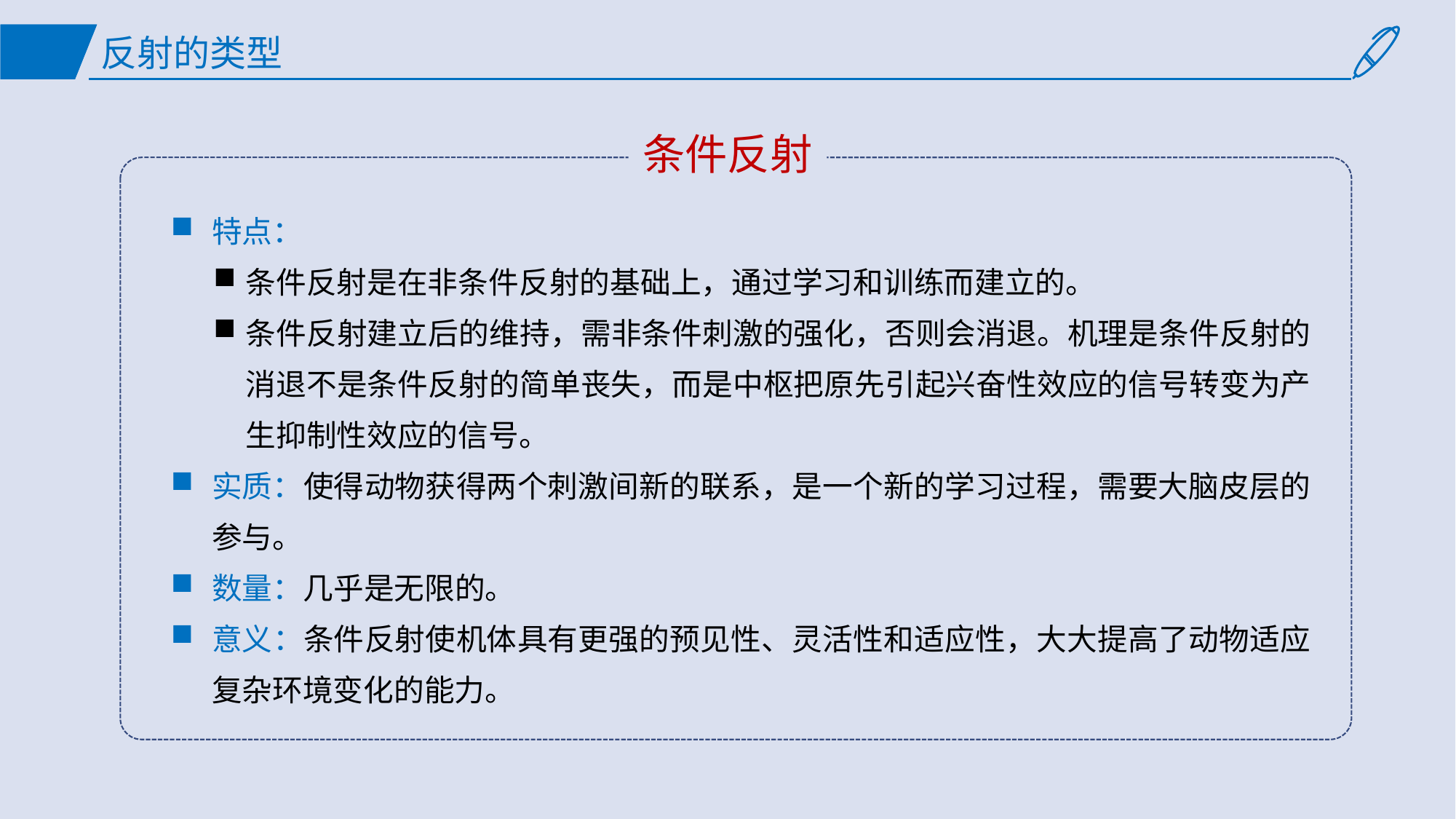

反射的类型

条件反射

特点：
条件反射是在非条件反射的基础上，通过学习和训练而建立的。
条件反射建立后的维持，需非条件刺激的强化，否则会消退。机理是条件反射的消退不是条件反射的简单丧失，而是中枢把原先引起兴奋性效应的信号转变为产生抑制性效应的信号。
实质：使得动物获得两个刺激间新的联系，是一个新的学习过程，需要大脑皮层的参与。
数量：几乎是无限的。
意义：条件反射使机体具有更强的预见性、灵活性和适应性，大大提高了动物适应复杂环境变化的能力。